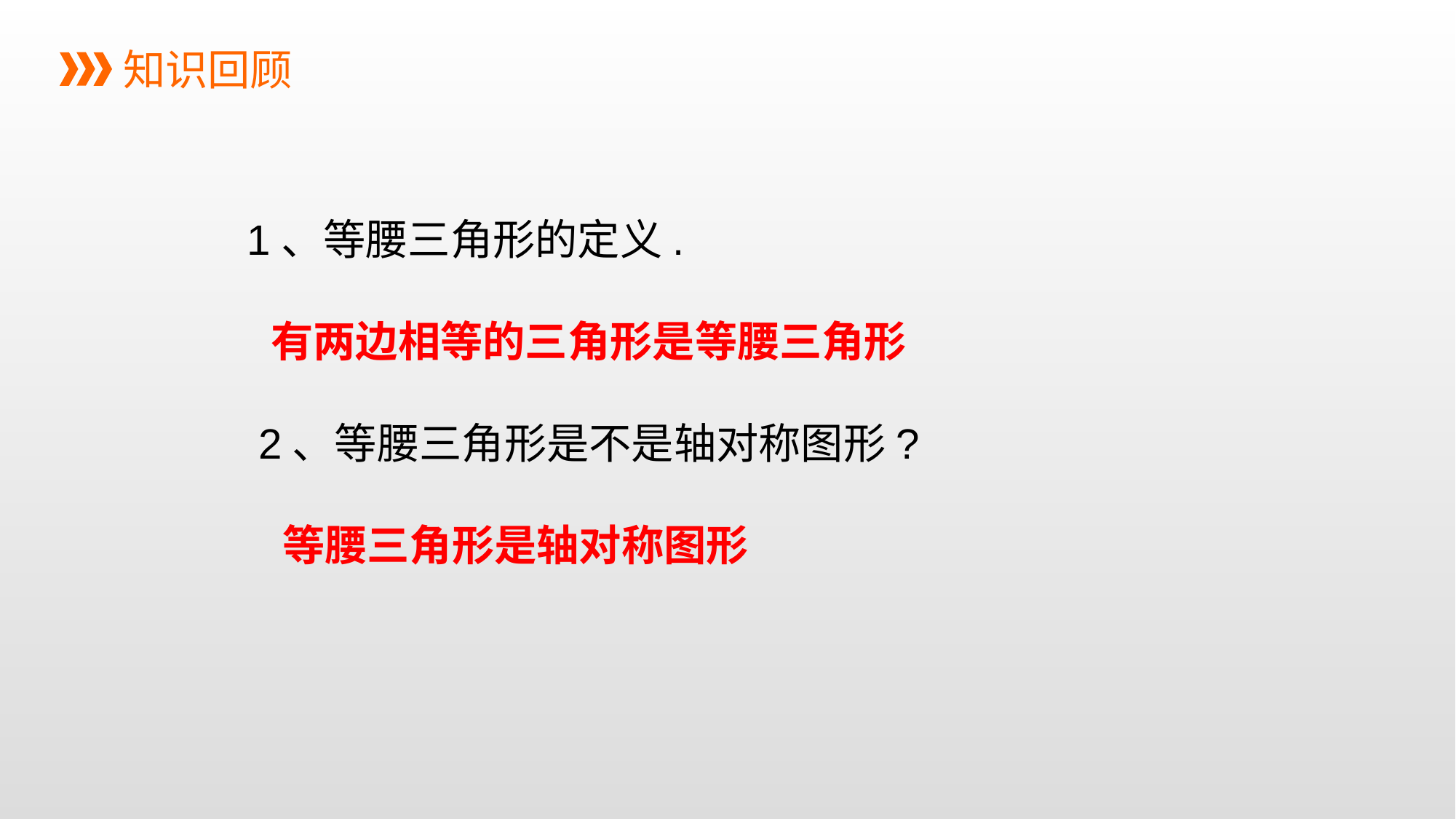

知识回顾

1、等腰三角形的定义.
有两边相等的三角形是等腰三角形
2、等腰三角形是不是轴对称图形?
等腰三角形是轴对称图形